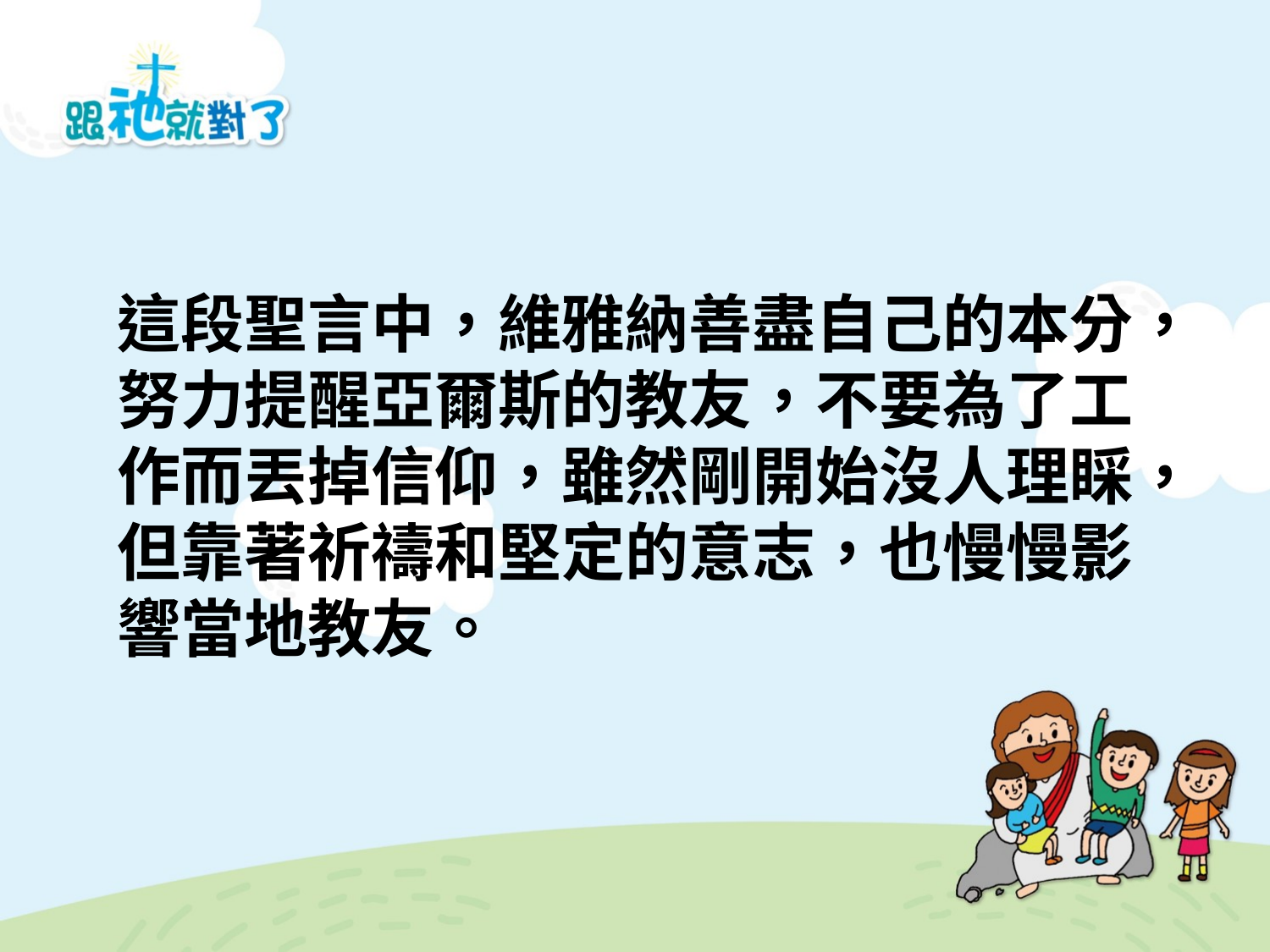

這段聖言中，維雅納善盡自己的本分，努力提醒亞爾斯的教友，不要為了工作而丟掉信仰，雖然剛開始沒人理睬，但靠著祈禱和堅定的意志，也慢慢影響當地教友。